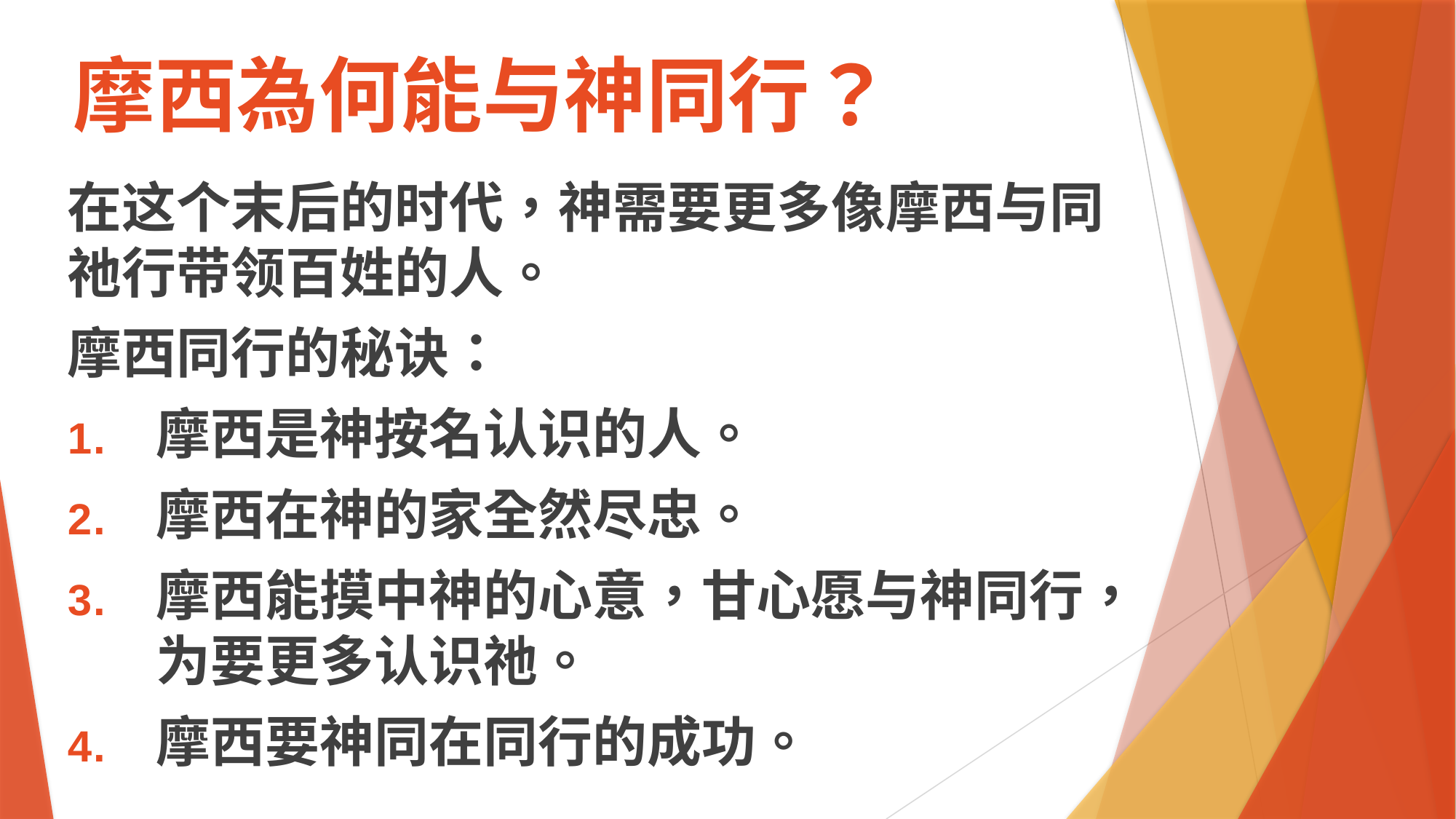

# 摩西為何能与神同行？
在这个末后的时代，神需要更多像摩西与同祂行带领百姓的人。
摩西同行的秘诀：
摩西是神按名认识的人。
摩西在神的家全然尽忠。
摩西能摸中神的心意，甘心愿与神同行，为要更多认识祂。
摩西要神同在同行的成功。